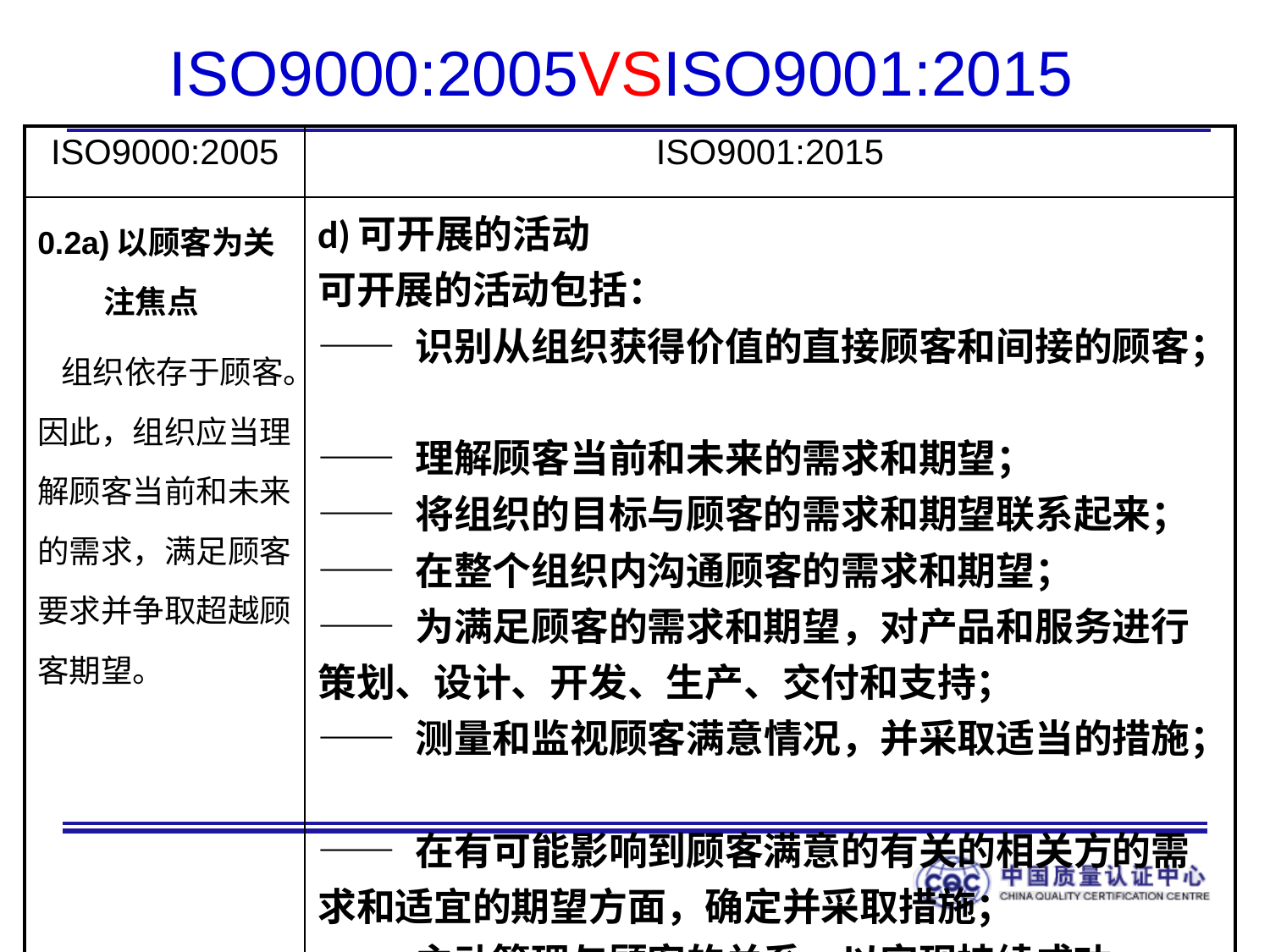

# ISO9000:2005VSISO9001:2015
| ISO9000:2005 | ISO9001:2015 |
| --- | --- |
| 0.2a)以顾客为关注焦点 组织依存于顾客。因此，组织应当理解顾客当前和未来的需求，满足顾客要求并争取超越顾客期望。 | d)可开展的活动 可开展的活动包括： —— 识别从组织获得价值的直接顾客和间接的顾客； —— 理解顾客当前和未来的需求和期望； —— 将组织的目标与顾客的需求和期望联系起来； —— 在整个组织内沟通顾客的需求和期望； —— 为满足顾客的需求和期望，对产品和服务进行策划、设计、开发、生产、交付和支持； —— 测量和监视顾客满意情况，并采取适当的措施； —— 在有可能影响到顾客满意的有关的相关方的需求和适宜的期望方面，确定并采取措施； —— 主动管理与顾客的关系，以实现持续成功。 |